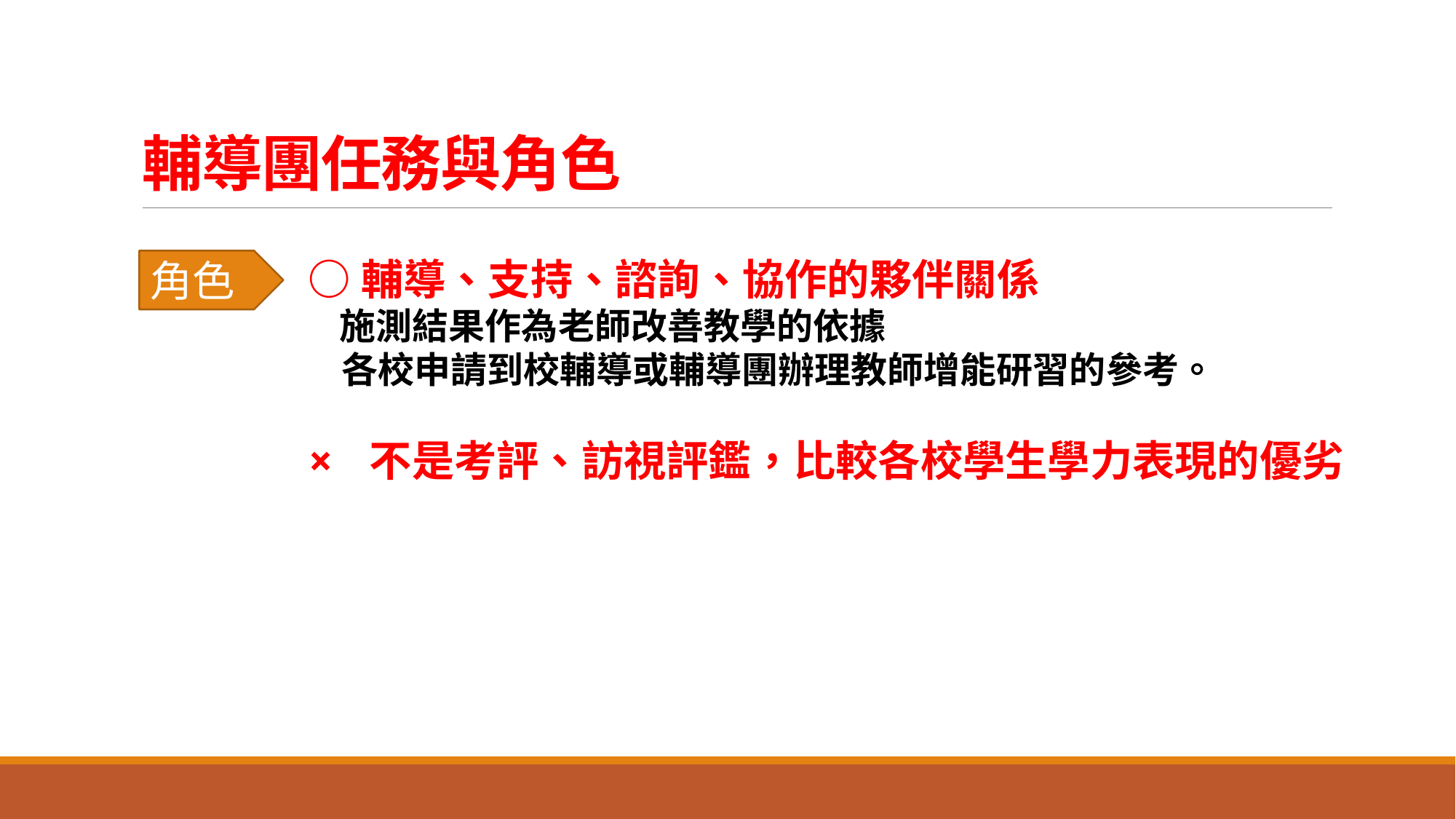

輔導團任務與角色

○輔導、支持、諮詢、協作的夥伴關係
    施測結果作為老師改善教學的依據
   各校申請到校輔導或輔導團辦理教師增能研習的參考。

× 不是考評、訪視評鑑，比較各校學生學力表現的優劣
角色